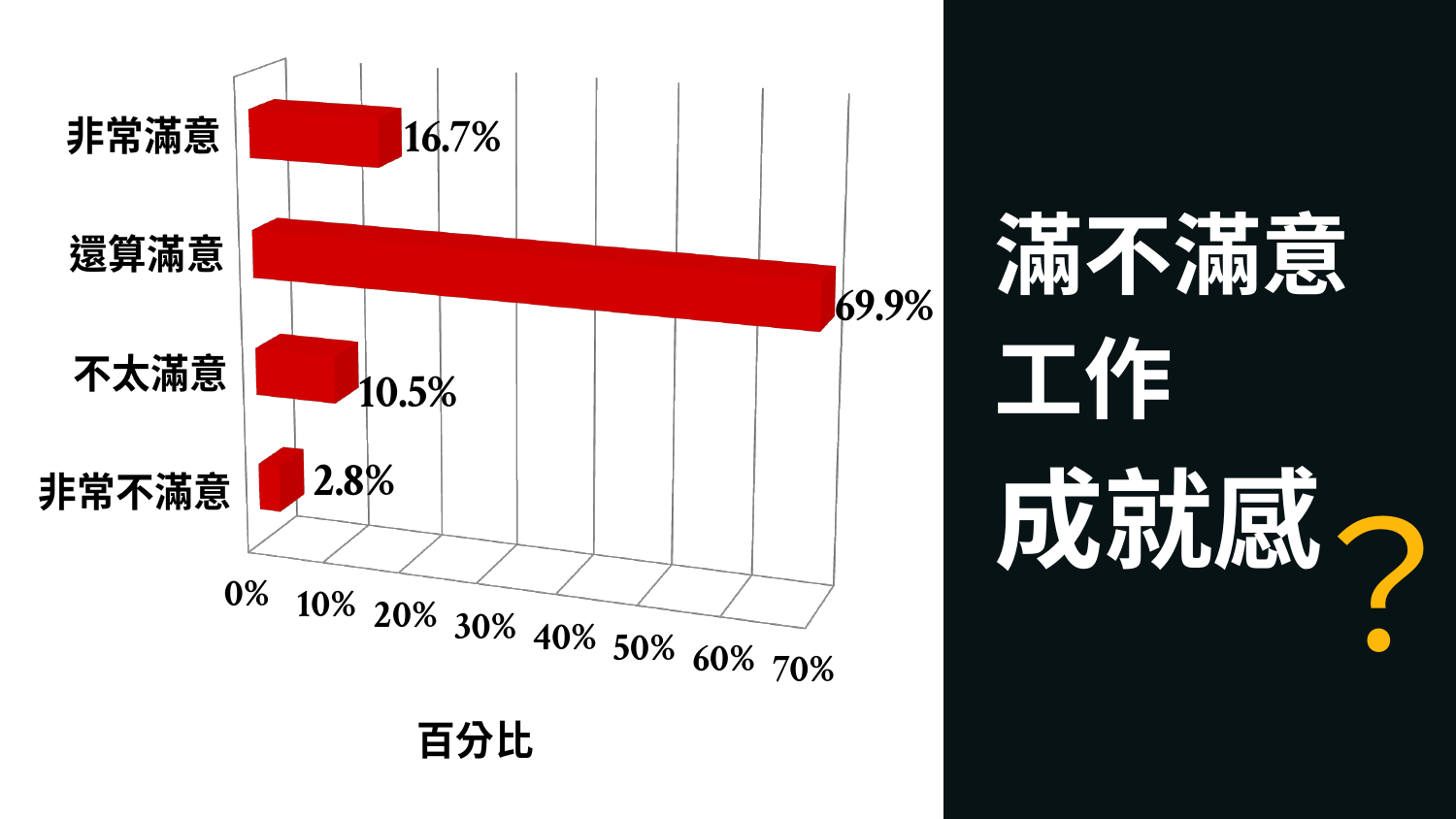

[unsupported chart]

滿不滿意
工作
成就感
？
24